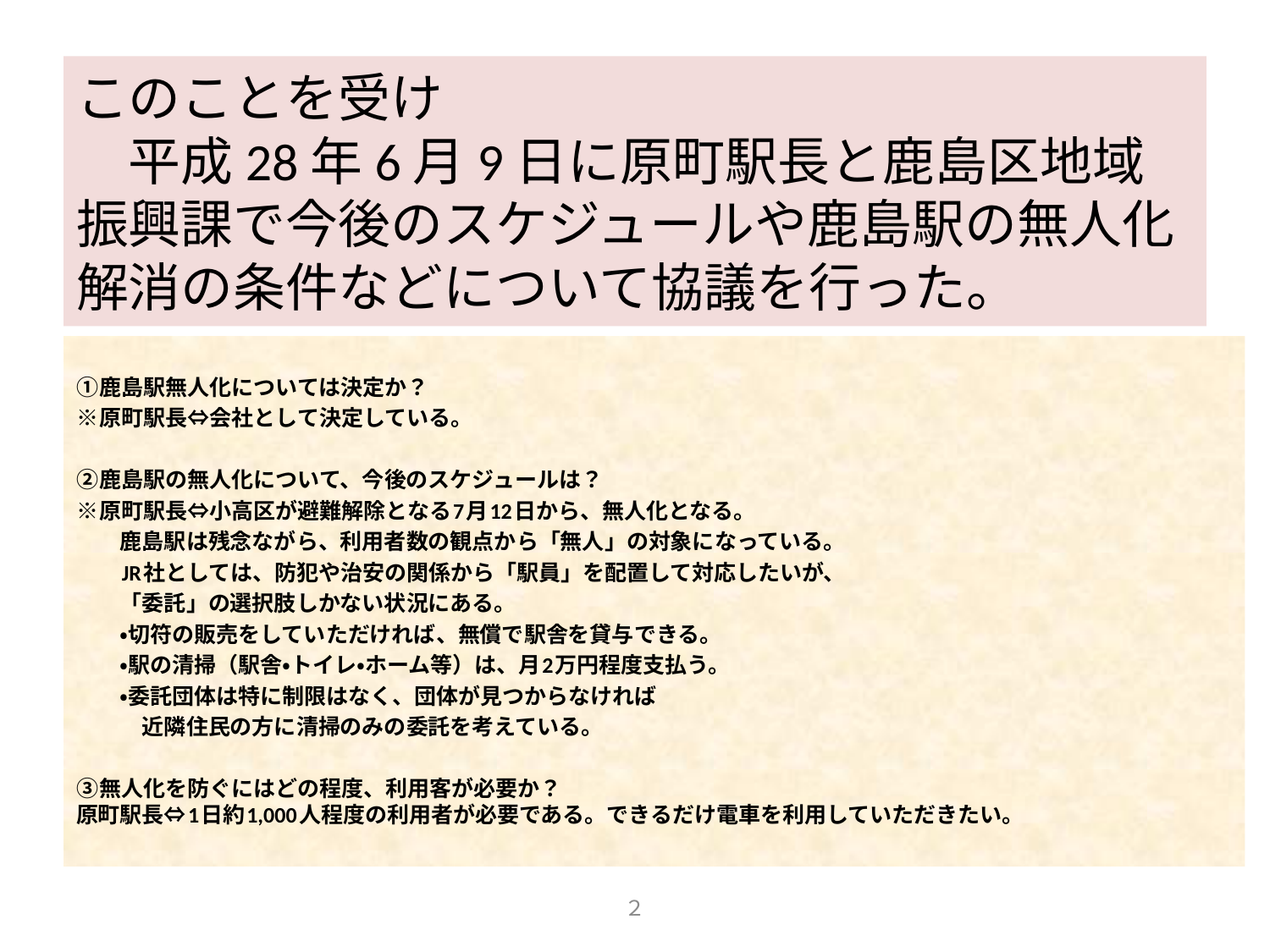

# このことを受け 　平成28年6月9日に原町駅長と鹿島区地域振興課で今後のスケジュールや鹿島駅の無人化解消の条件などについて協議を行った。

①鹿島駅無人化については決定か？
※原町駅長⇔会社として決定している。

②鹿島駅の無人化について、今後のスケジュールは？
※原町駅長⇔小高区が避難解除となる7月12日から、無人化となる。
　　鹿島駅は残念ながら、利用者数の観点から「無人」の対象になっている。
　　JR社としては、防犯や治安の関係から「駅員」を配置して対応したいが、
　　「委託」の選択肢しかない状況にある。
　　・切符の販売をしていただければ、無償で駅舎を貸与できる。
　　・駅の清掃（駅舎・トイレ・ホーム等）は、月2万円程度支払う。
　　・委託団体は特に制限はなく、団体が見つからなければ
　　　近隣住民の方に清掃のみの委託を考えている。

③無人化を防ぐにはどの程度、利用客が必要か？
原町駅長⇔1日約1,000人程度の利用者が必要である。できるだけ電車を利用していただきたい。

２